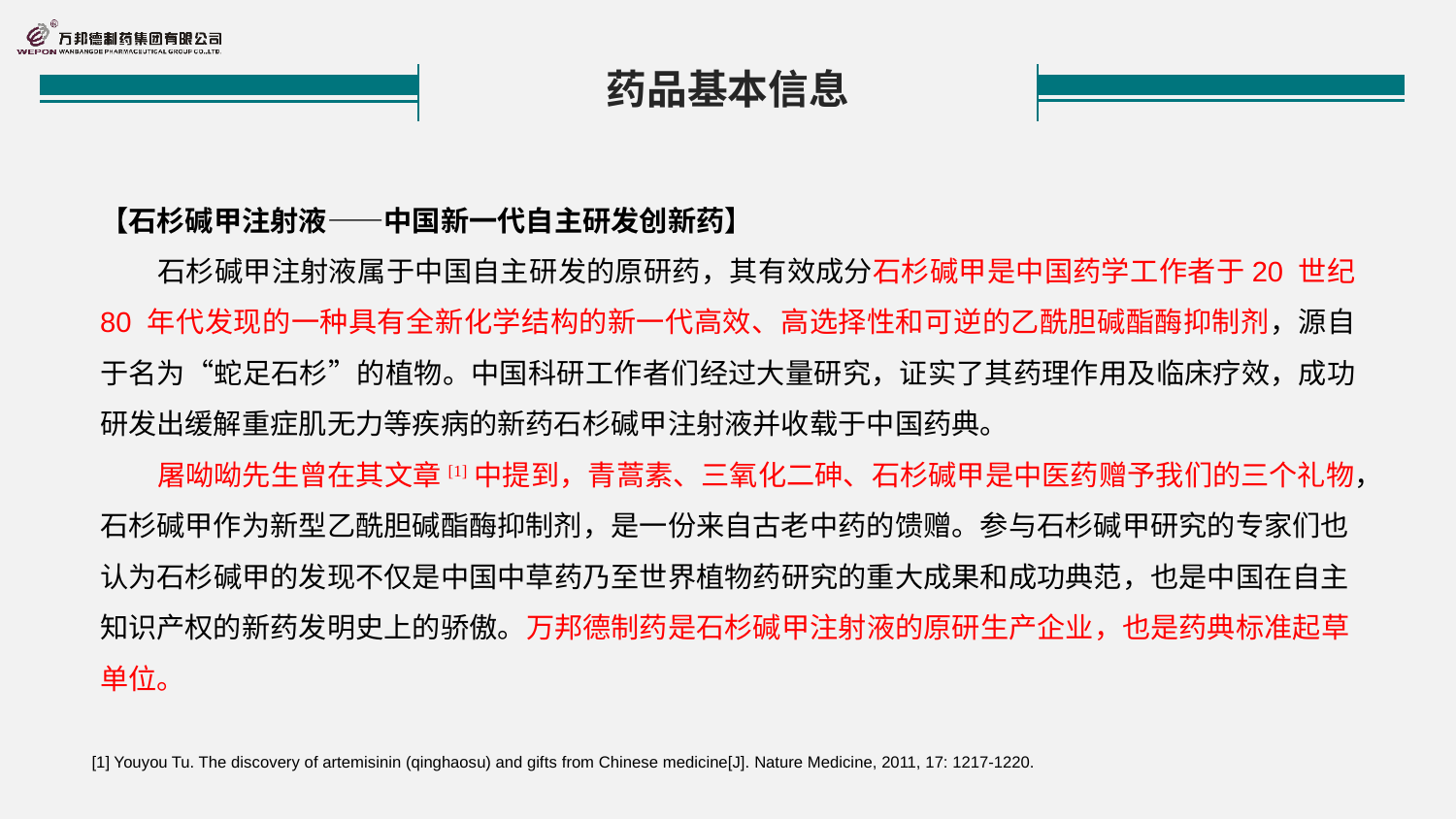

药品基本信息
【石杉碱甲注射液——中国新一代自主研发创新药】
石杉碱甲注射液属于中国自主研发的原研药，其有效成分石杉碱甲是中国药学工作者于20 世纪 80 年代发现的一种具有全新化学结构的新一代高效、高选择性和可逆的乙酰胆碱酯酶抑制剂，源自于名为“蛇足石杉”的植物。中国科研工作者们经过大量研究，证实了其药理作用及临床疗效，成功研发出缓解重症肌无力等疾病的新药石杉碱甲注射液并收载于中国药典。
屠呦呦先生曾在其文章[1]中提到，青蒿素、三氧化二砷、石杉碱甲是中医药赠予我们的三个礼物，石杉碱甲作为新型乙酰胆碱酯酶抑制剂，是一份来自古老中药的馈赠。参与石杉碱甲研究的专家们也认为石杉碱甲的发现不仅是中国中草药乃至世界植物药研究的重大成果和成功典范，也是中国在自主知识产权的新药发明史上的骄傲。万邦德制药是石杉碱甲注射液的原研生产企业，也是药典标准起草单位。
[1] Youyou Tu. The discovery of artemisinin (qinghaosu) and gifts from Chinese medicine[J]. Nature Medicine, 2011, 17: 1217-1220.